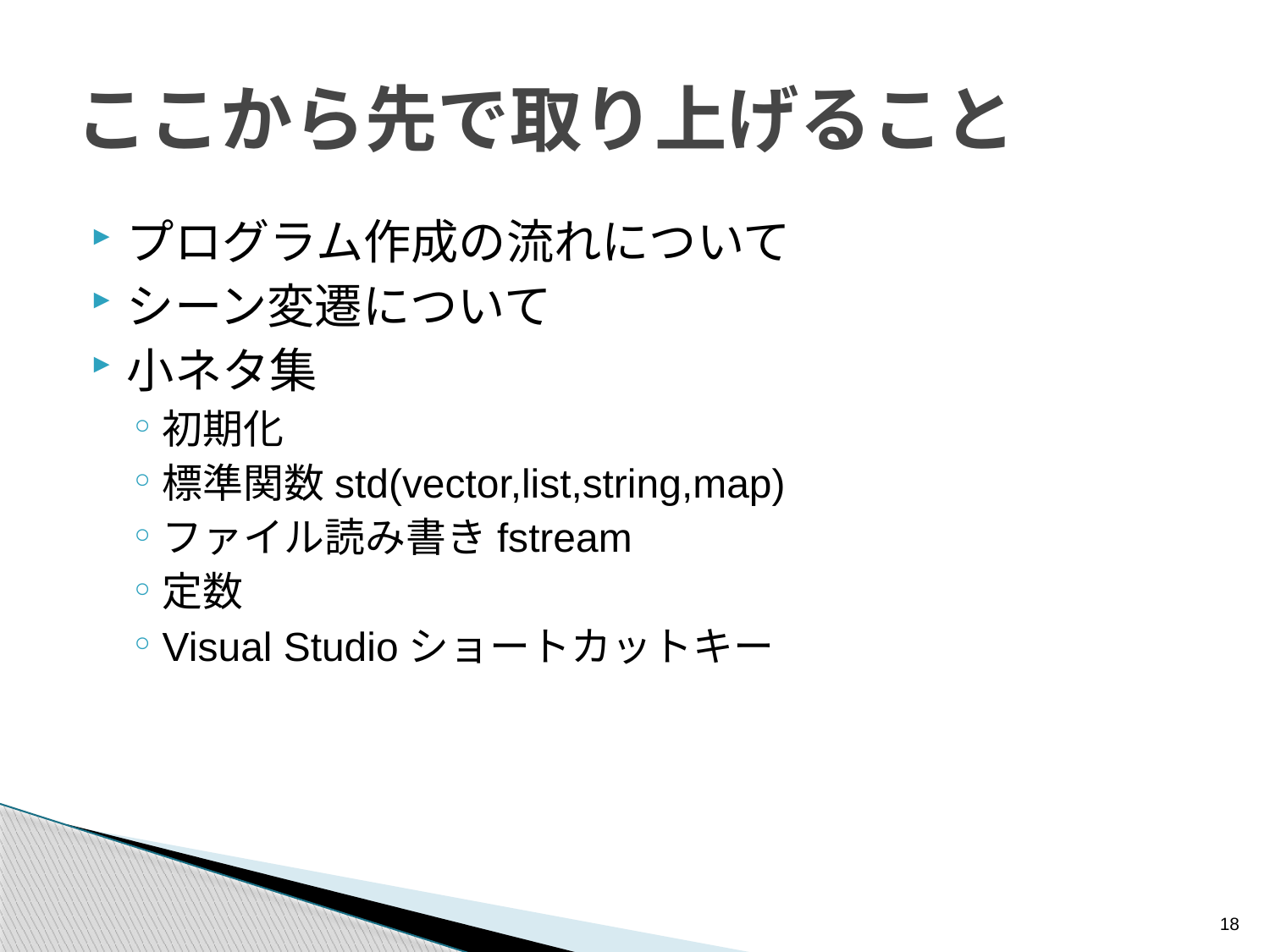

# ここから先で取り上げること
プログラム作成の流れについて
シーン変遷について
小ネタ集
初期化
標準関数std(vector,list,string,map)
ファイル読み書きfstream
定数
Visual Studioショートカットキー
18